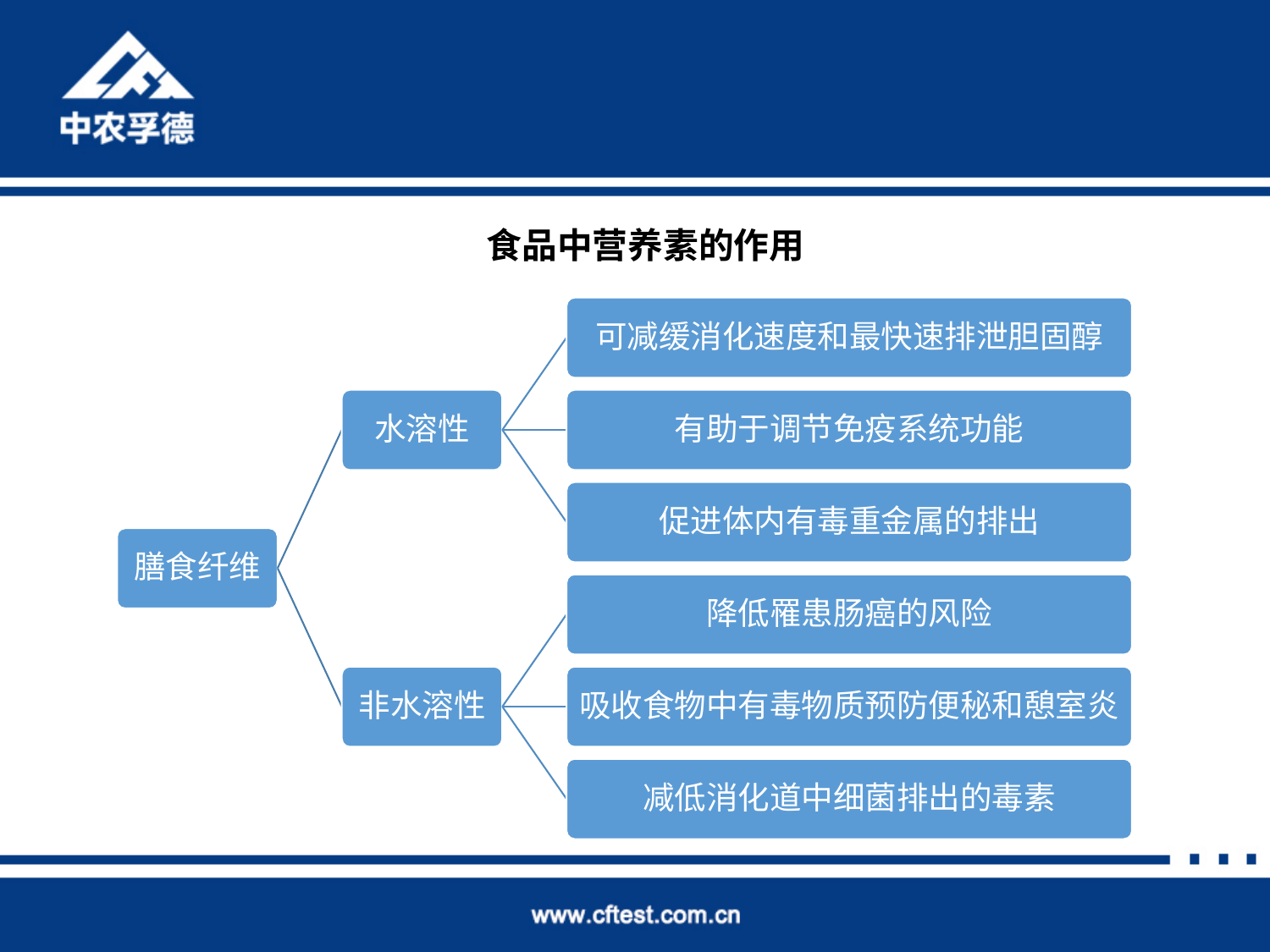

食品中营养素的作用
膳食纤维

水溶性

可减缓消化速度和最快速排泄胆固醇

有助于调节免疫系统功能

促进体内有毒重金属的排出

非水溶性

降低罹患肠癌的风险

吸收食物中有毒物质预防便秘和憩室炎

减低消化道中细菌排出的毒素